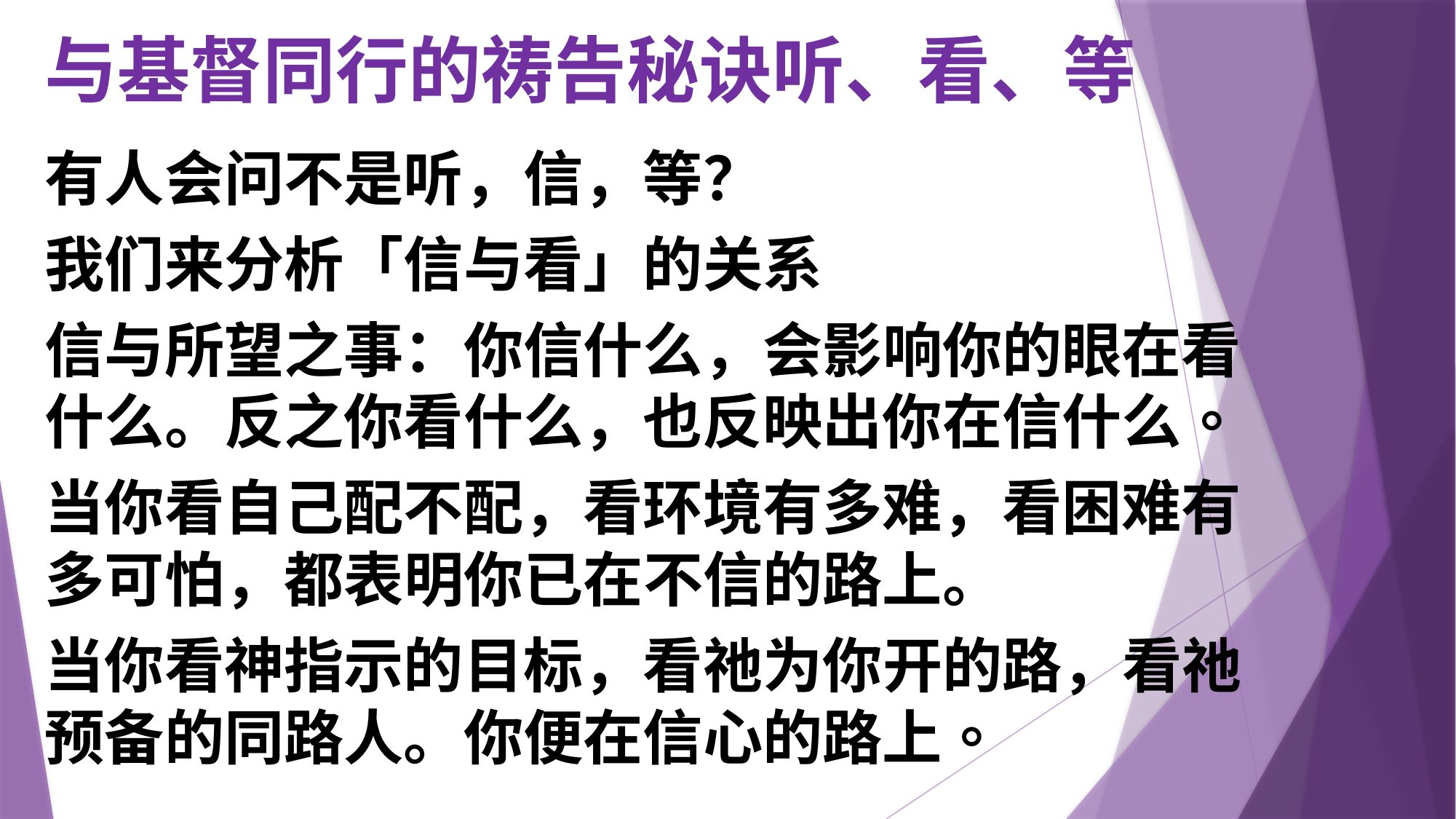

# 与基督同行的祷告秘诀听、看、等
有人会问不是听，信，等？
我们来分析「信与看」的关系
信与所望之事：你信什么，会影响你的眼在看什么。反之你看什么，也反映出你在信什么。
当你看自己配不配，看环境有多难，看困难有多可怕，都表明你已在不信的路上。
当你看神指示的目标，看祂为你开的路，看祂预备的同路人。你便在信心的路上。